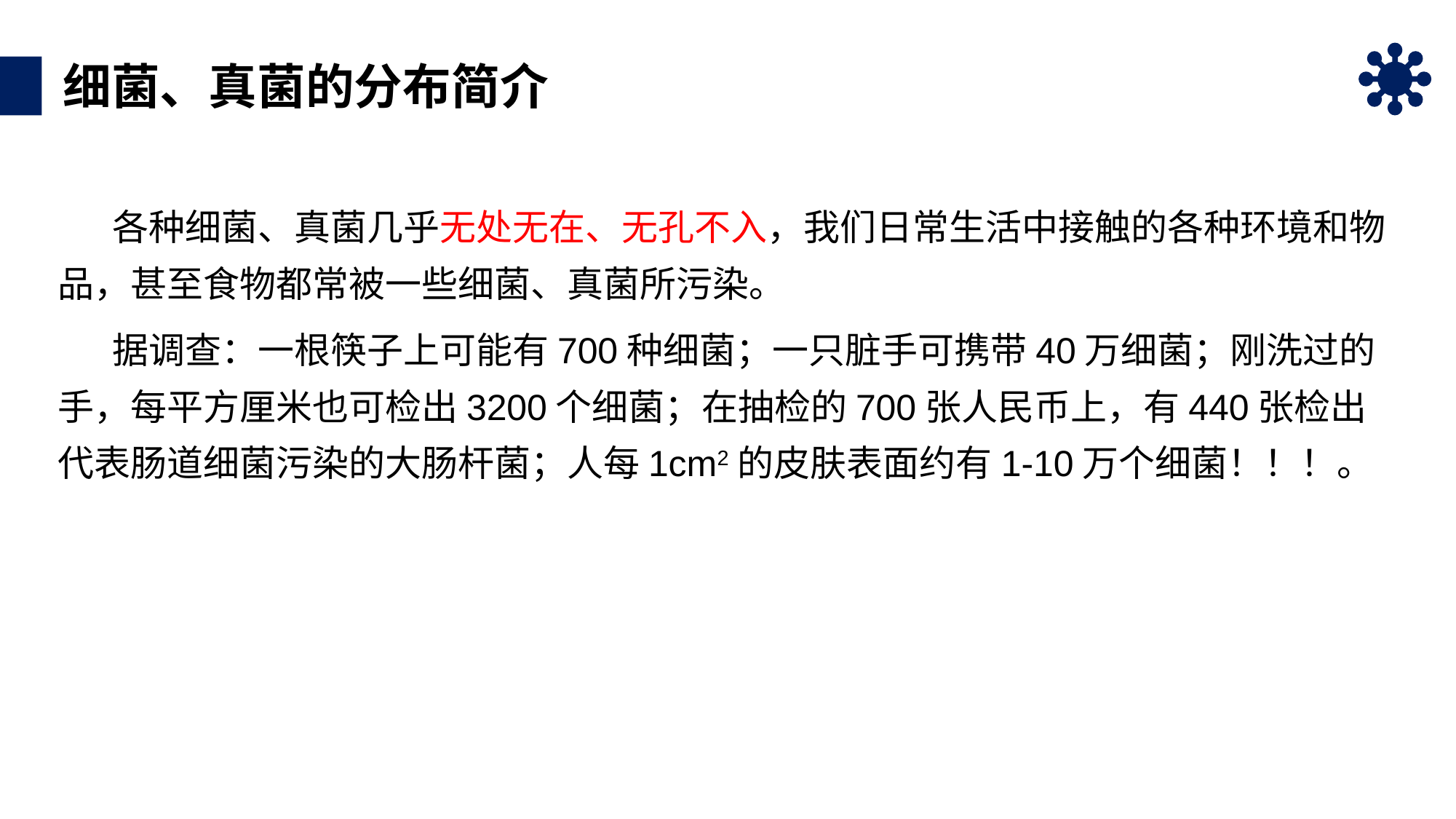

细菌、真菌的分布简介

各种细菌、真菌几乎无处无在、无孔不入，我们日常生活中接触的各种环境和物品，甚至食物都常被一些细菌、真菌所污染。
据调查：一根筷子上可能有700种细菌；一只脏手可携带40万细菌；刚洗过的手，每平方厘米也可检出3200个细菌；在抽检的700张人民币上，有440张检出代表肠道细菌污染的大肠杆菌；人每1cm2的皮肤表面约有1-10万个细菌！！！。